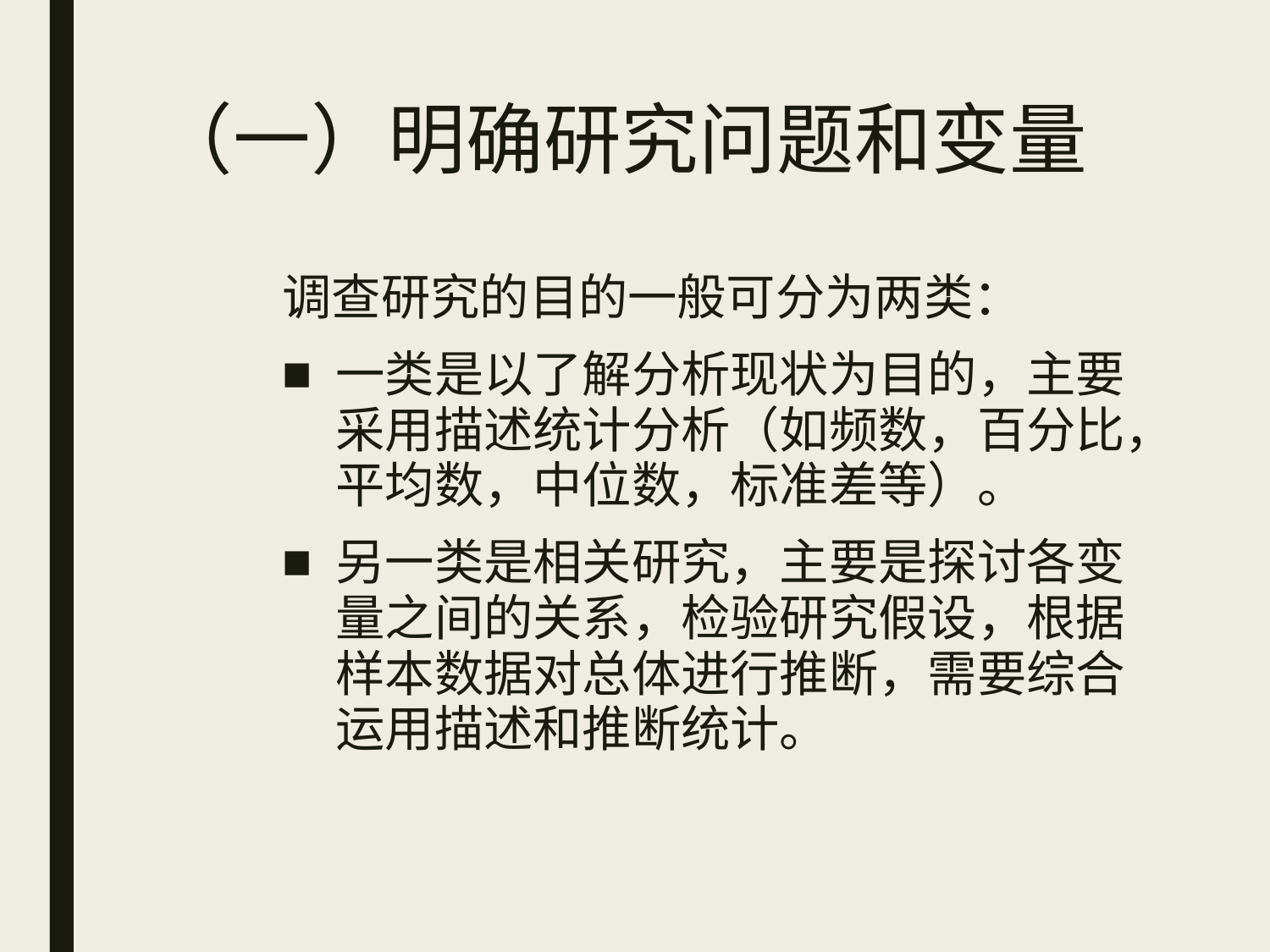

# （一）明确研究问题和变量
调查研究的目的一般可分为两类：
一类是以了解分析现状为目的，主要采用描述统计分析（如频数，百分比，平均数，中位数，标准差等）。
另一类是相关研究，主要是探讨各变量之间的关系，检验研究假设，根据样本数据对总体进行推断，需要综合运用描述和推断统计。